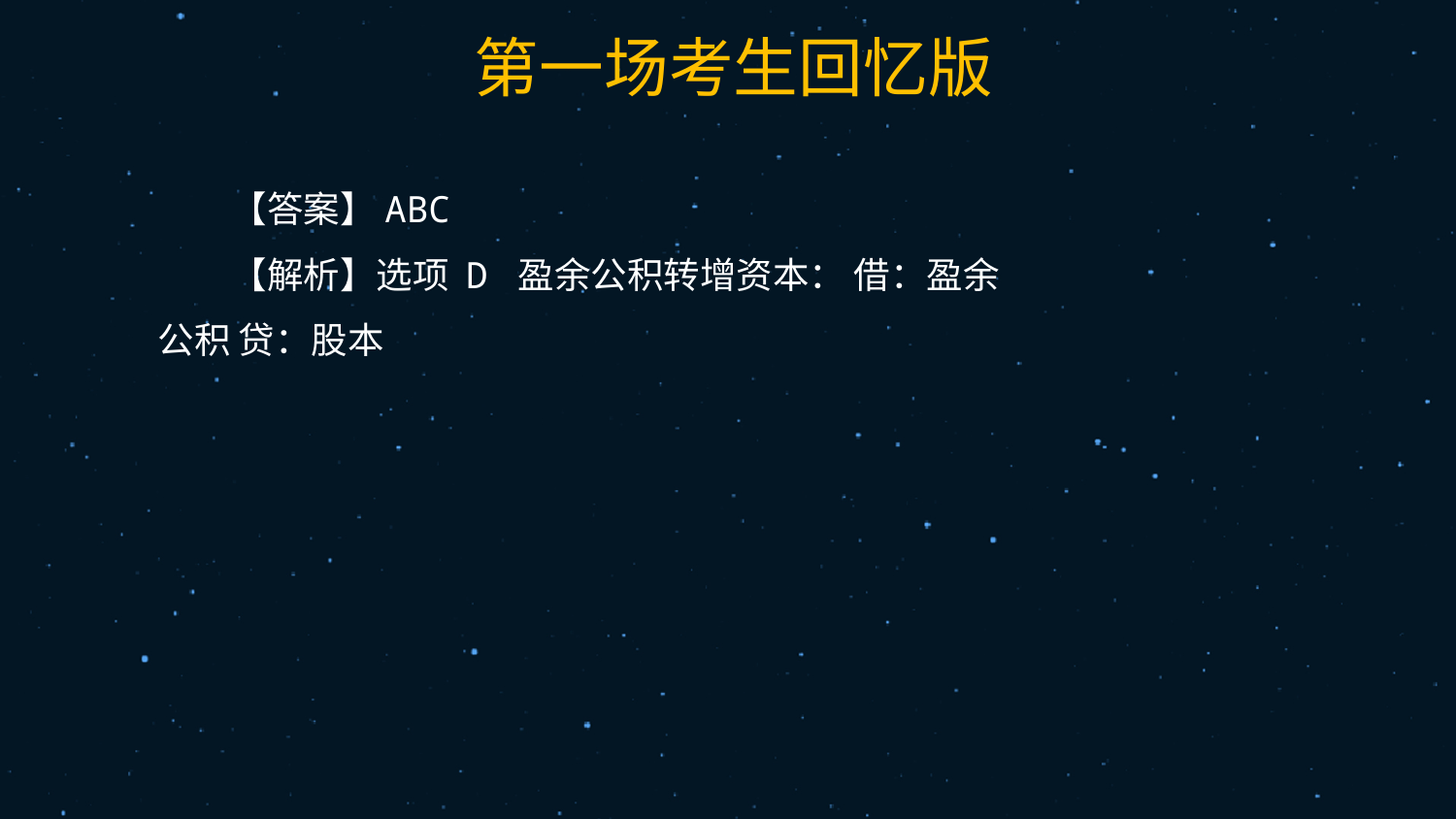

43
【答案】ABC
【解析】选项 D 盈余公积转增资本： 借：盈余公积 贷：股本